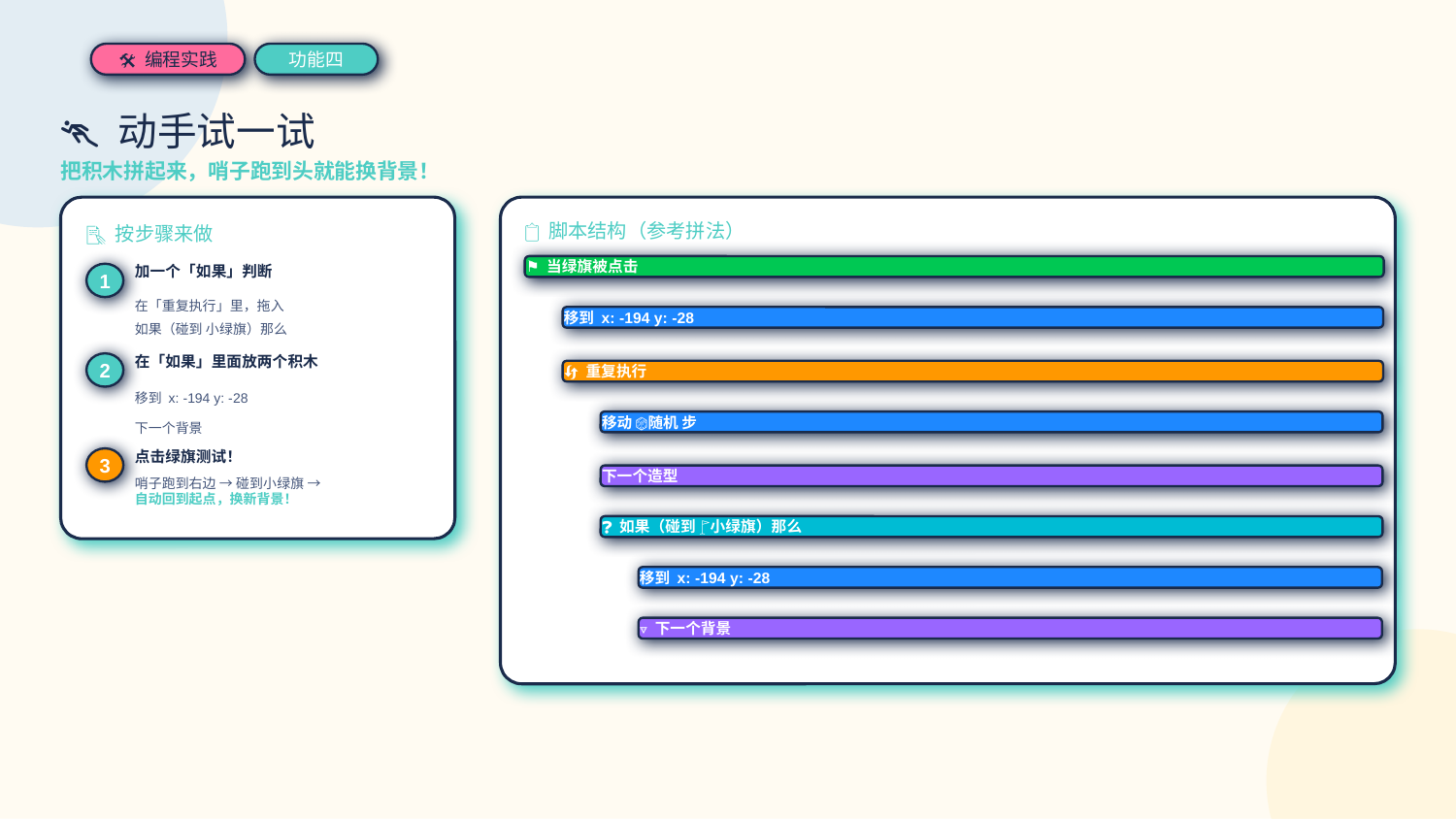

🛠 编程实践
功能四
🏃 动手试一试
把积木拼起来，哨子跑到头就能换背景！

📋 脚本结构（参考拼法）
📝 按步骤来做
⚑ 当绿旗被点击
1
加一个「如果」判断
在「重复执行」里，拖入
如果（碰到 小绿旗）那么
移到 x: -194 y: -28
2
在「如果」里面放两个积木
🔄 重复执行
移到 x: -194 y: -28
下一个背景
移动 🎲随机 步
3
点击绿旗测试！
下一个造型
哨子跑到右边 → 碰到小绿旗 →
自动回到起点，换新背景！
❓ 如果（碰到 🚩小绿旗）那么
移到 x: -194 y: -28
🔽 下一个背景